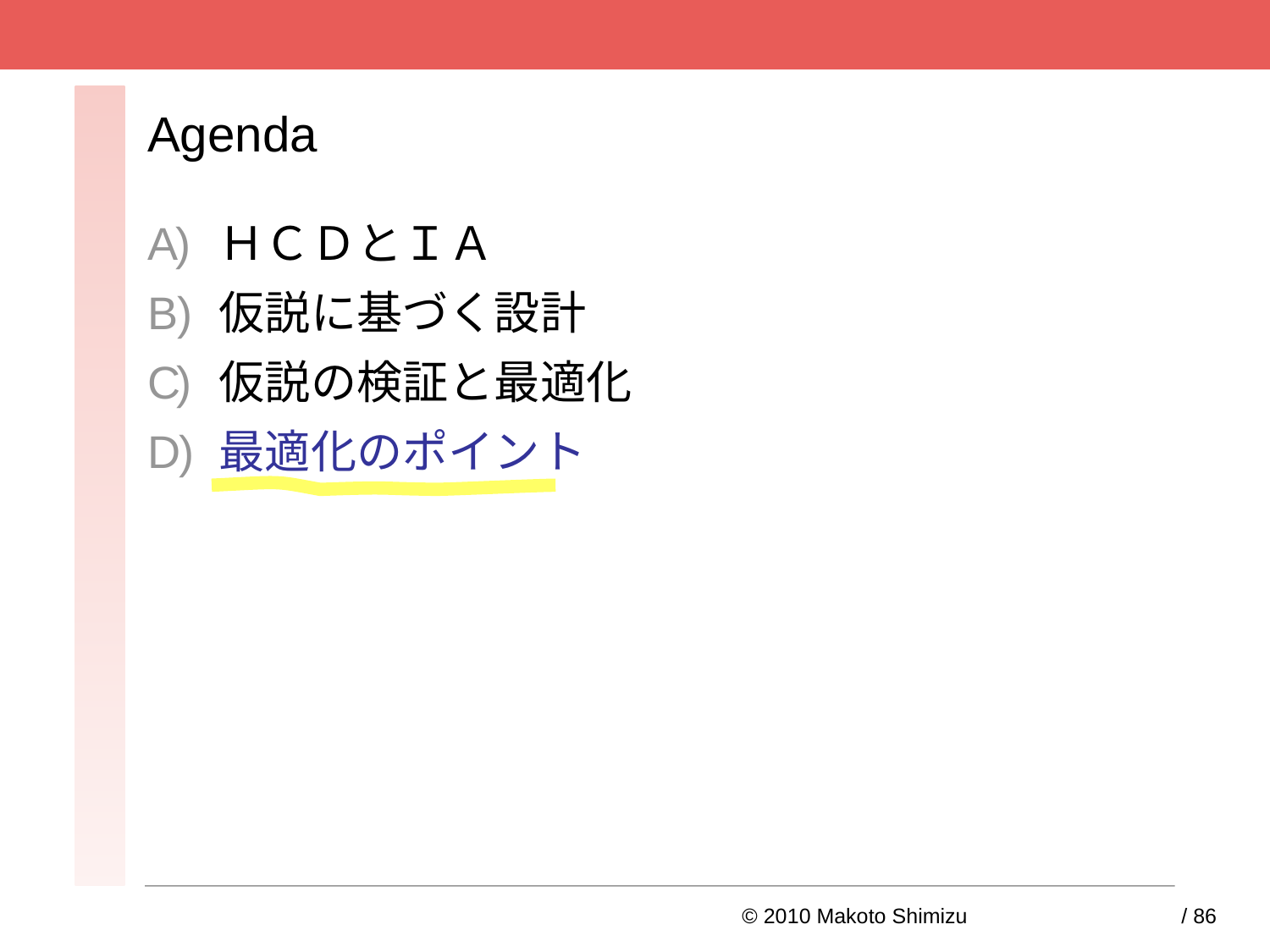

# Agenda

ＨＣＤとＩＡ
仮説に基づく設計
仮説の検証と最適化
最適化のポイント

© 2010 Makoto Shimizu	69